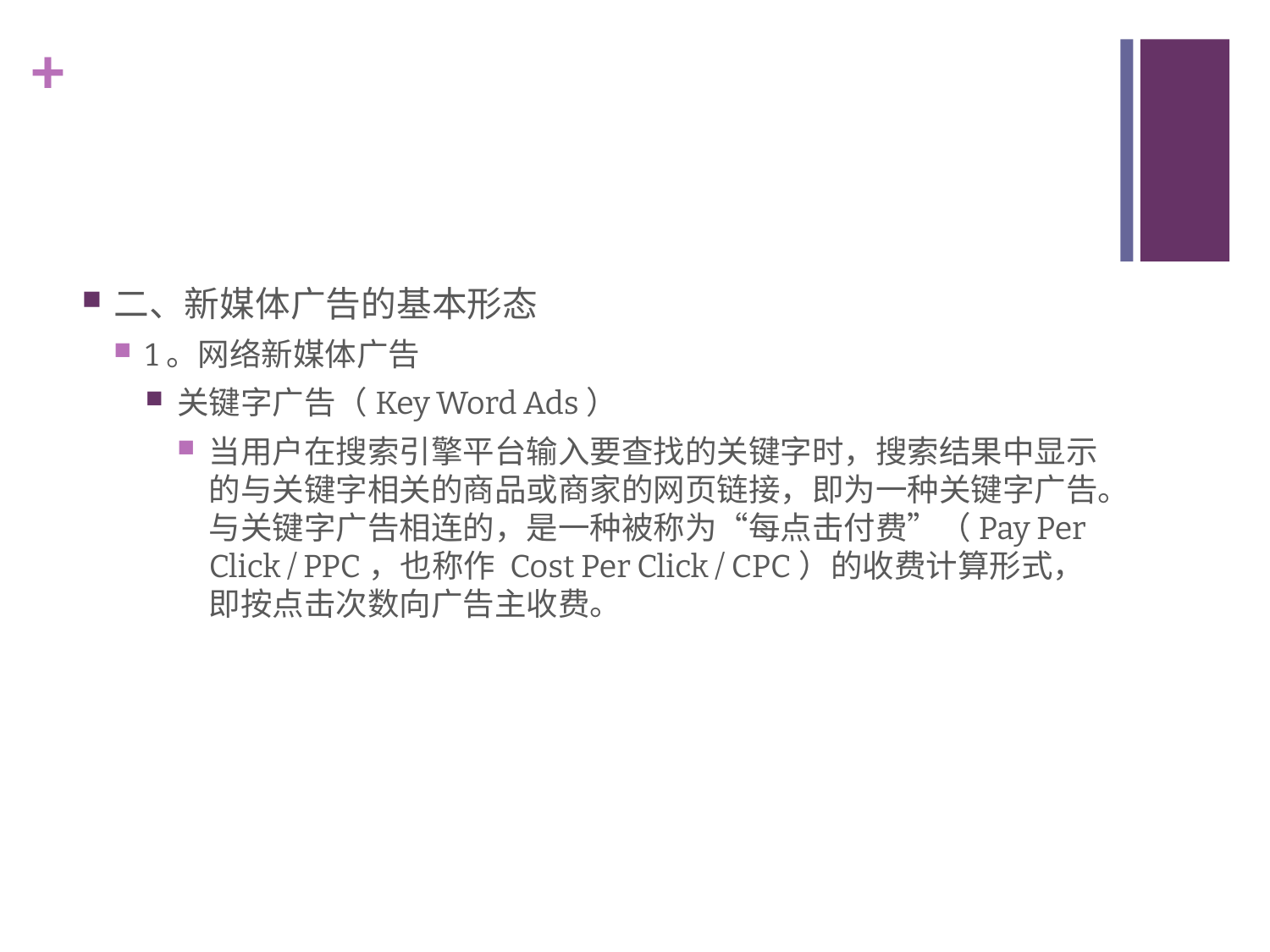

#
二、新媒体广告的基本形态
1。网络新媒体广告
关键字广告（Key Word Ads）
当用户在搜索引擎平台输入要查找的关键字时，搜索结果中显示的与关键字相关的商品或商家的网页链接，即为一种关键字广告。与关键字广告相连的，是一种被称为“每点击付费”（Pay Per Click / PPC，也称作 Cost Per Click / CPC）的收费计算形式，即按点击次数向广告主收费。